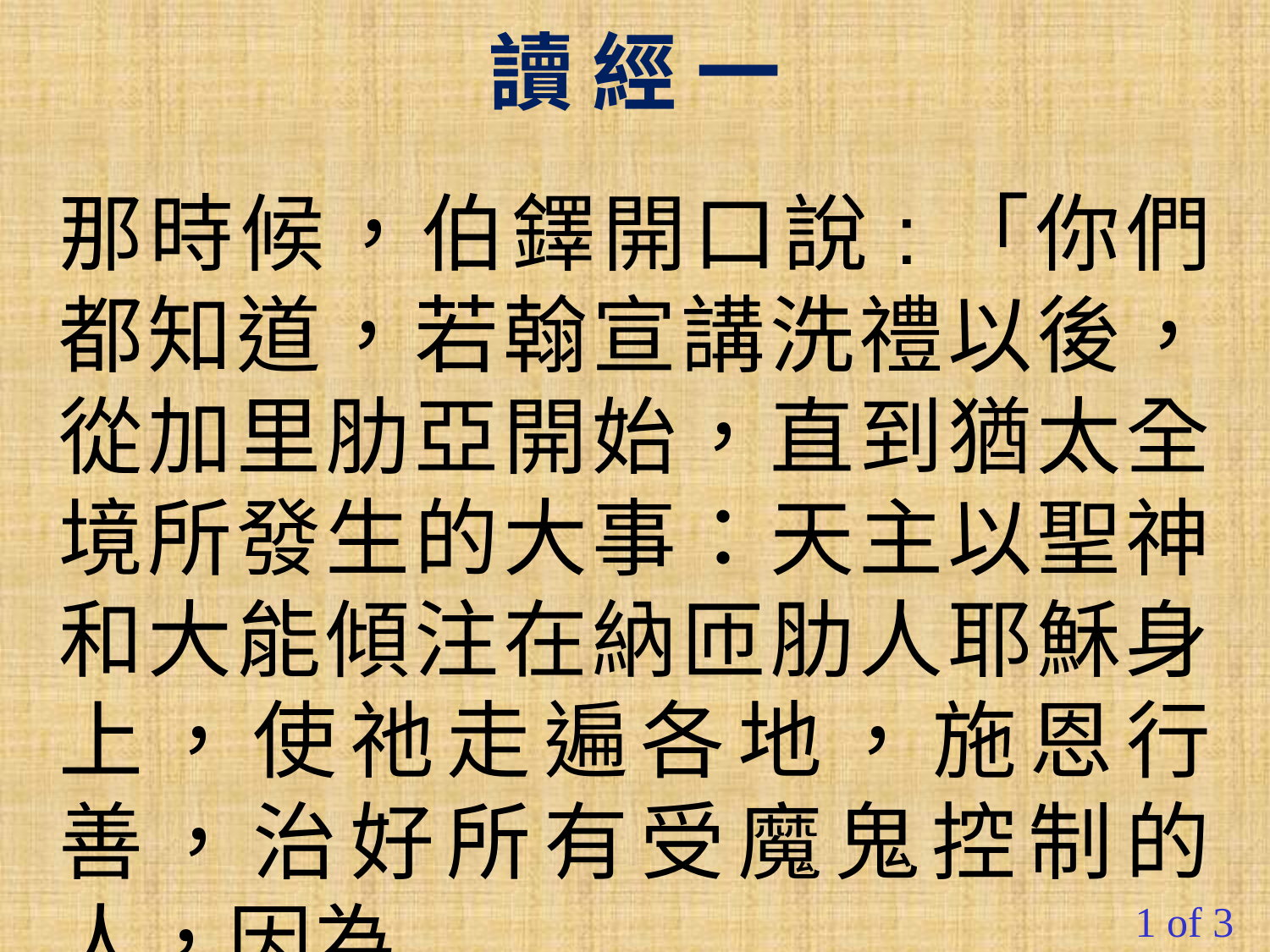

讀 經 一

那時候，伯鐸開口說:「你們都知道，若翰宣講洗禮以後，從加里肋亞開始，直到猶太全境所發生的大事：天主以聖神和大能傾注在納匝肋人耶穌身上，使祂走遍各地，施恩行善，治好所有受魔鬼控制的人，因為
#
1 of 3